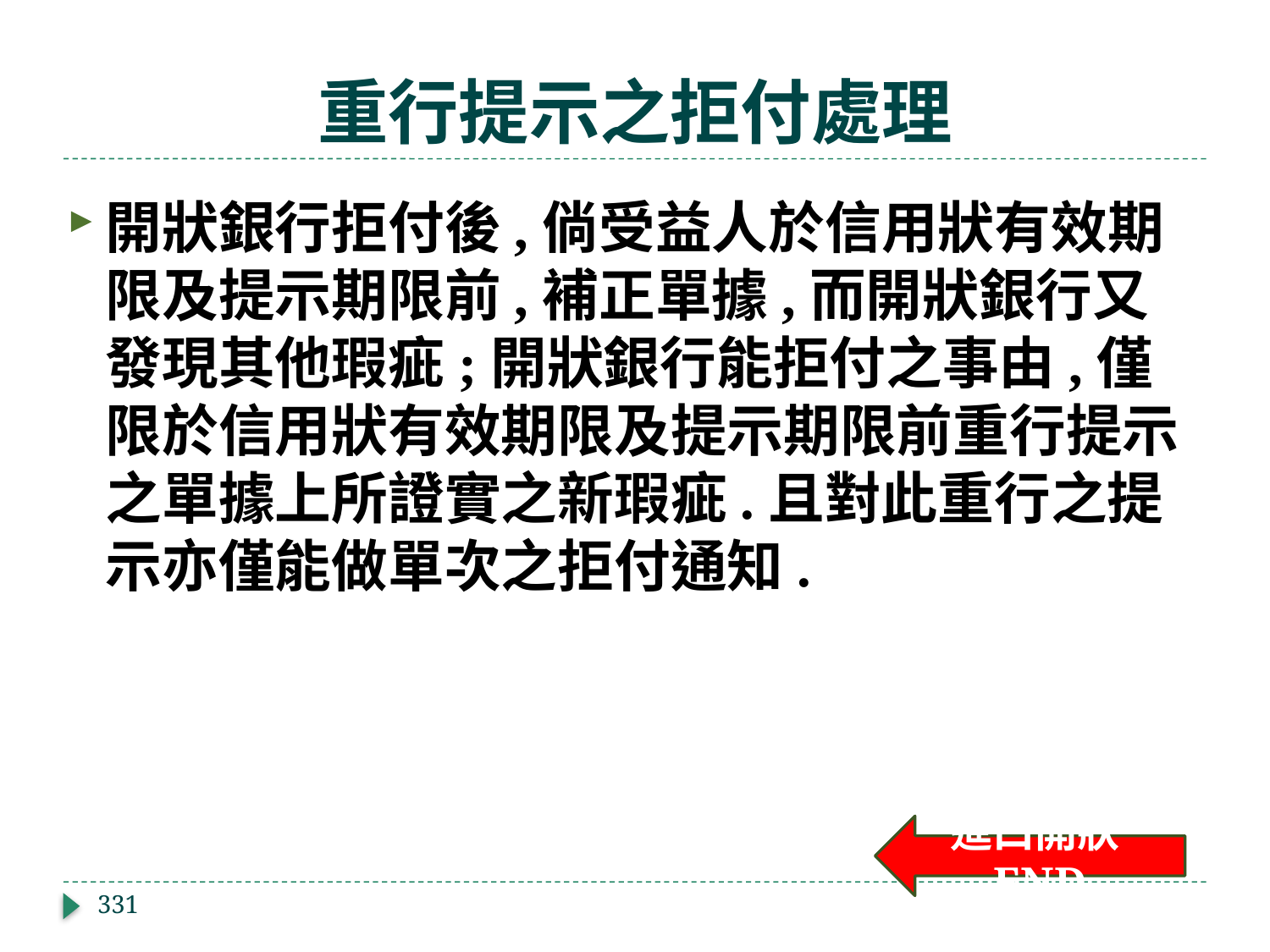

# 重行提示之拒付處理
開狀銀行拒付後,倘受益人於信用狀有效期限及提示期限前,補正單據,而開狀銀行又發現其他瑕疵;開狀銀行能拒付之事由,僅限於信用狀有效期限及提示期限前重行提示之單據上所證實之新瑕疵.且對此重行之提示亦僅能做單次之拒付通知.
進口開狀END
331